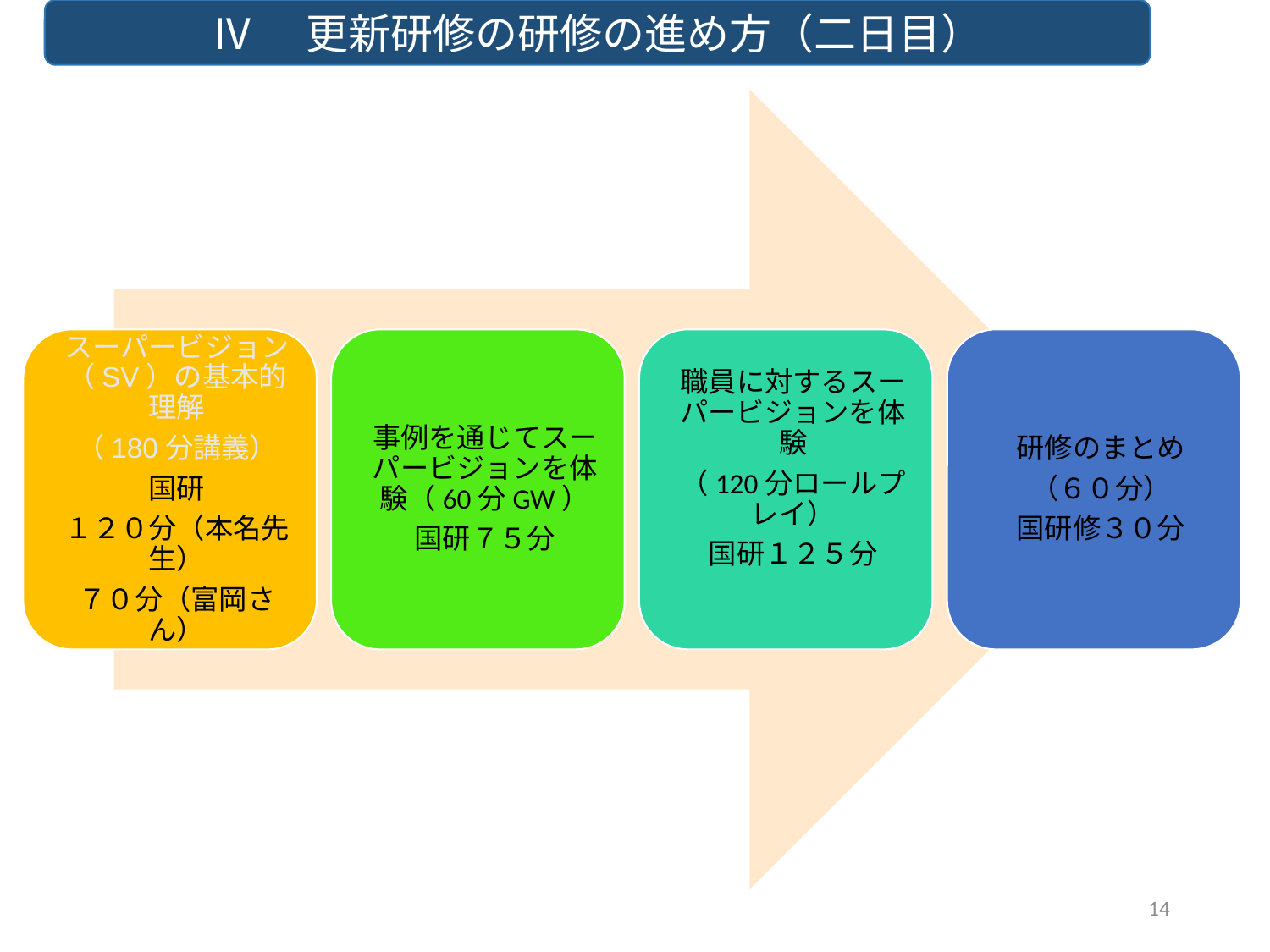

Ⅳ　更新研修の研修の進め方（二日目）
スーパービジョン（SV）の基本的理解
（180分講義）
国研
１２０分（本名先生）
７０分（富岡さん）
事例を通じてスーパービジョンを体験（60分GW）
国研７５分
職員に対するスーパービジョンを体験
（120分ロールプレイ）
国研１２５分

研修のまとめ
（６０分）
国研修３０分
14